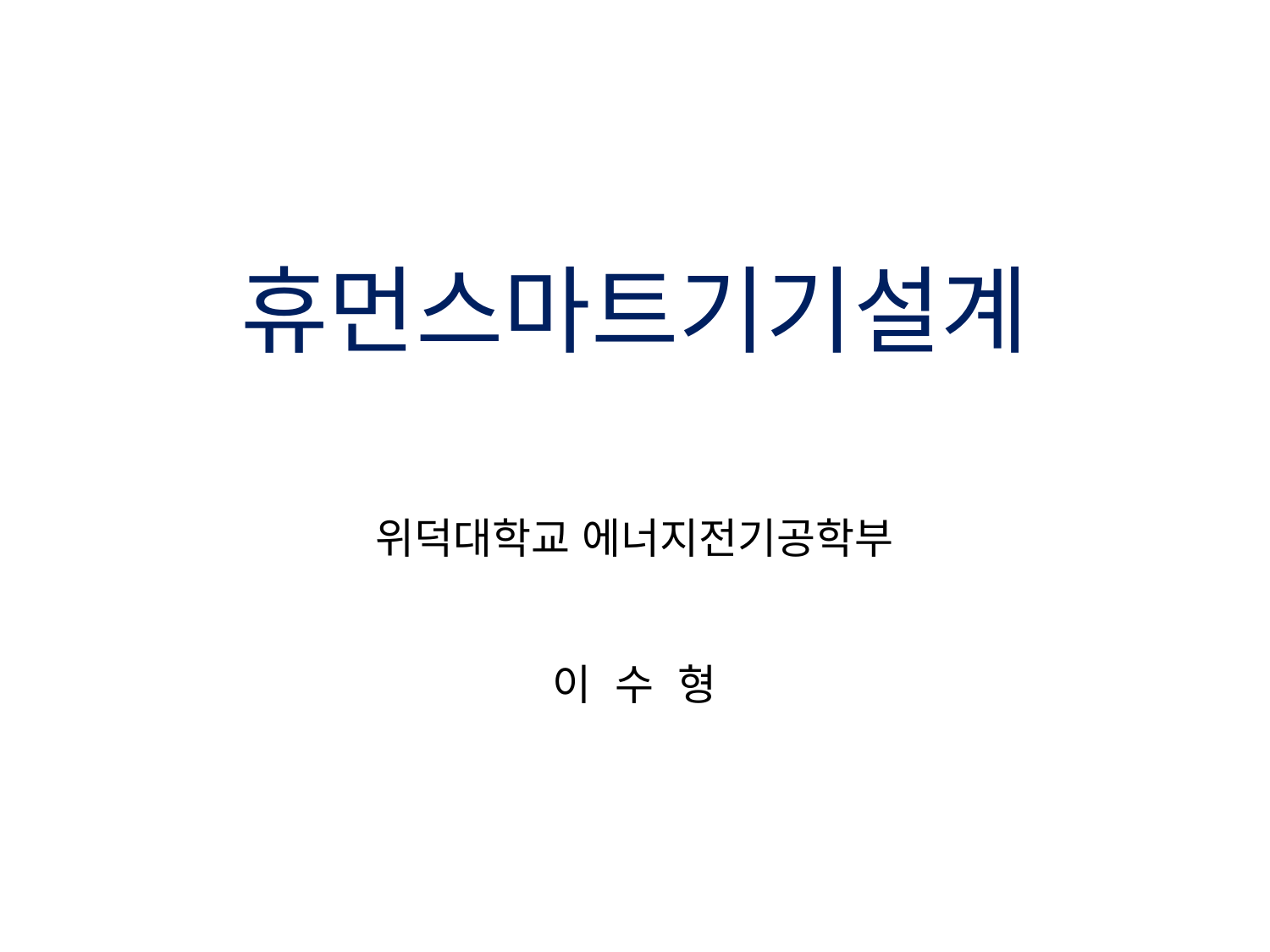

# 휴먼스마트기기설계
위덕대학교 에너지전기공학부

이  수  형